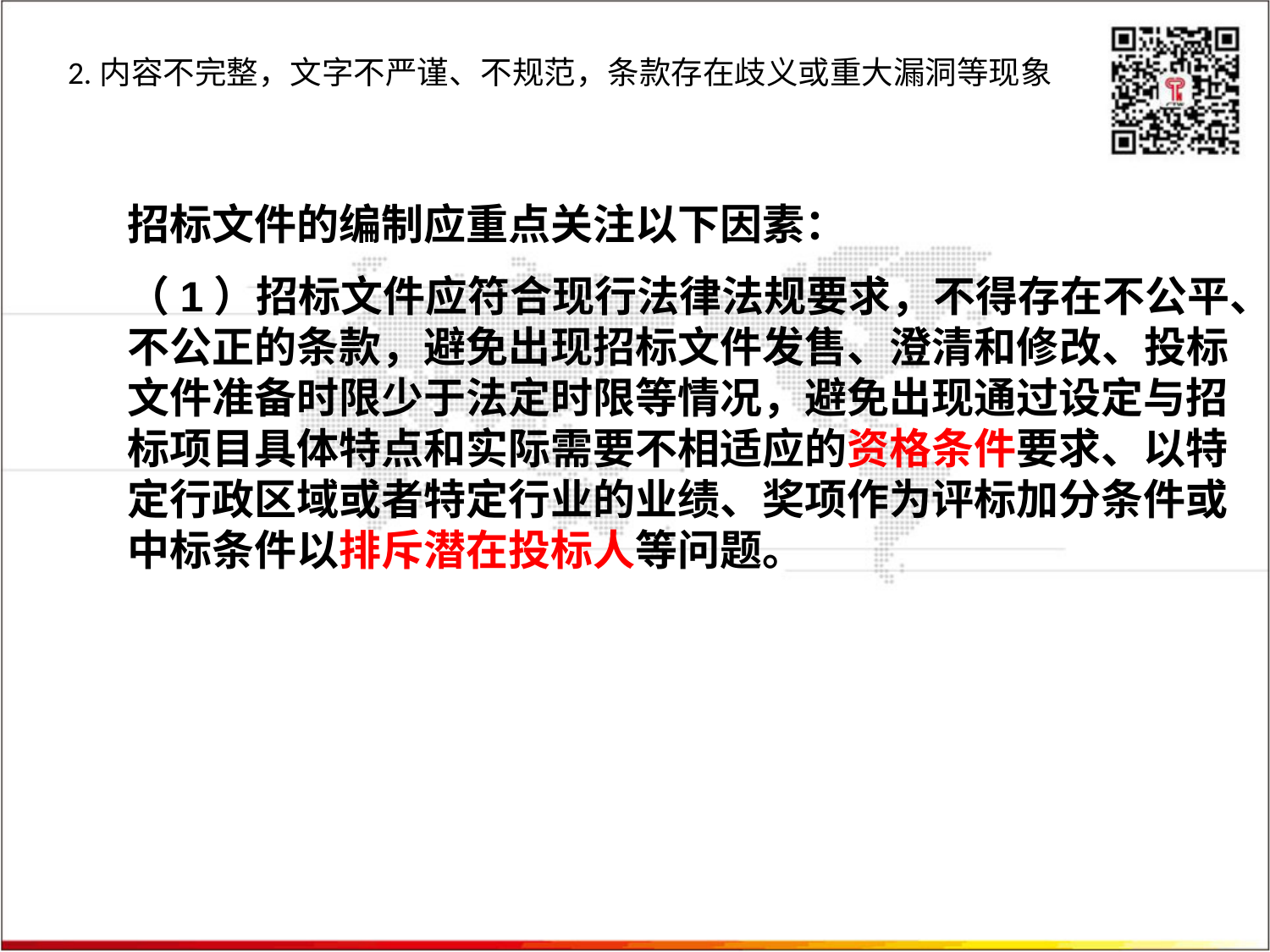

# 2.内容不完整，文字不严谨、不规范，条款存在歧义或重大漏洞等现象
招标文件的编制应重点关注以下因素：
（1）招标文件应符合现行法律法规要求，不得存在不公平、不公正的条款，避免出现招标文件发售、澄清和修改、投标文件准备时限少于法定时限等情况，避免出现通过设定与招标项目具体特点和实际需要不相适应的资格条件要求、以特定行政区域或者特定行业的业绩、奖项作为评标加分条件或中标条件以排斥潜在投标人等问题。